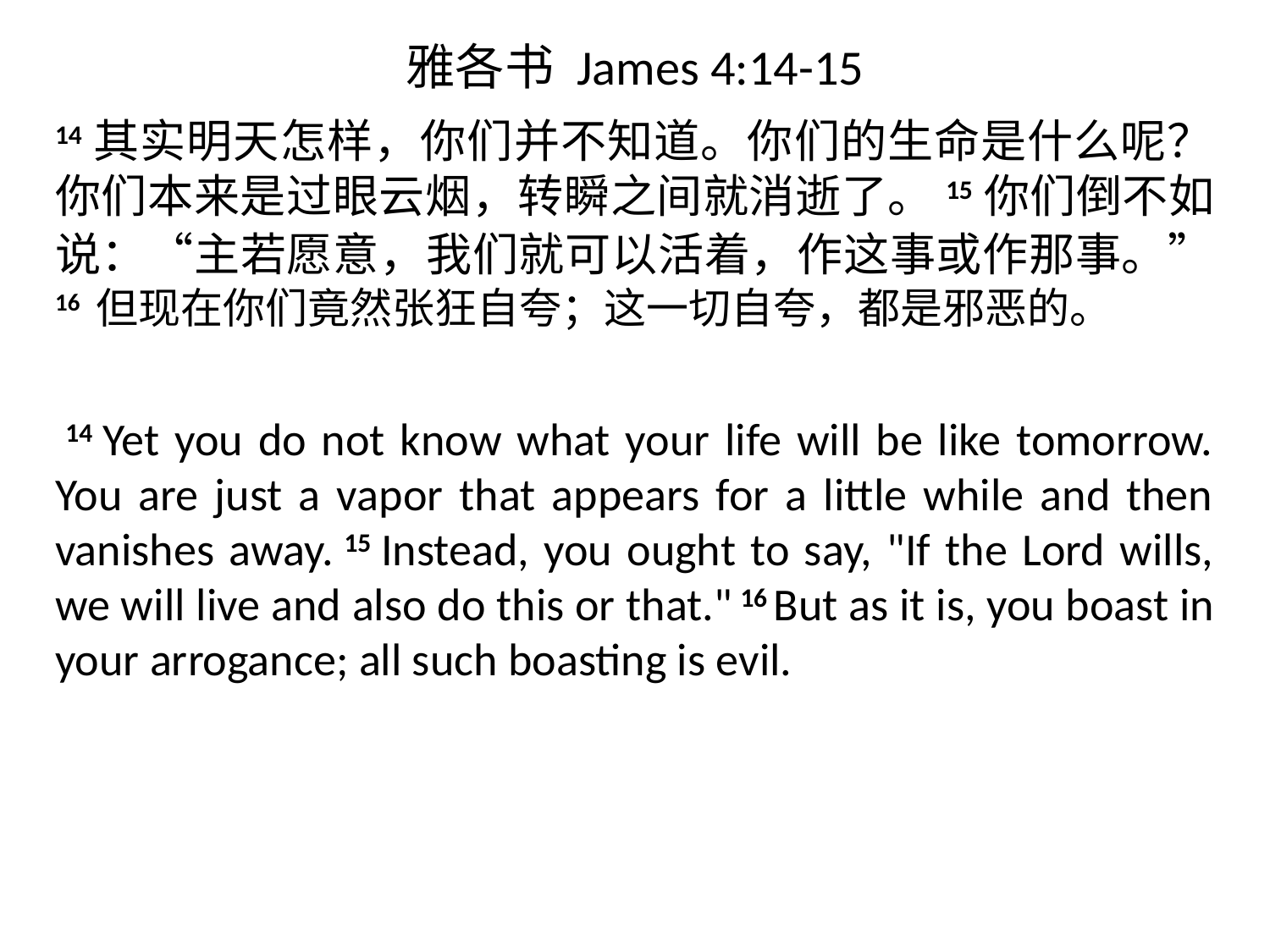

# 雅各书 James 4:14-15
14其实明天怎样，你们并不知道。你们的生命是什么呢？你们本来是过眼云烟，转瞬之间就消逝了。15你们倒不如说：“主若愿意，我们就可以活着，作这事或作那事。” 16 但现在你们竟然张狂自夸；这一切自夸，都是邪恶的。

 14 ​Yet you do not know what your life will be like tomorrow. You are just a vapor that appears for a little while and then vanishes away. 15 ​Instead, you ought to say, "If the Lord wills, we will live and also do this or that." 16 ​But as it is, you boast in your arrogance; all such boasting is evil.